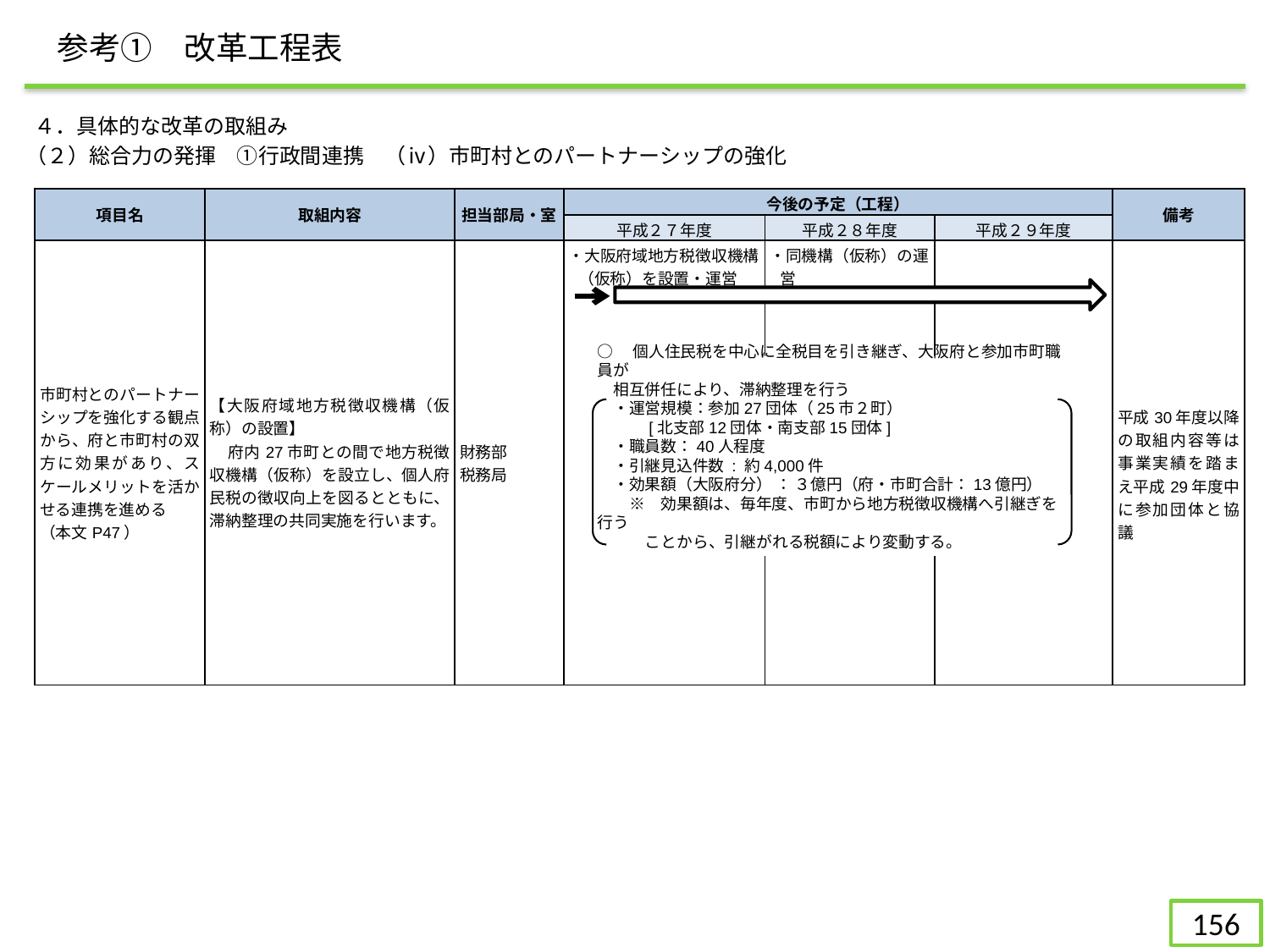

参考①　改革工程表
４．具体的な改革の取組み
（２）総合力の発揮　①行政間連携　（ⅳ）市町村とのパートナーシップの強化
| 項目名 | 取組内容 | 担当部局・室 | 今後の予定（工程） |  |  | 備考 |
| --- | --- | --- | --- | --- | --- | --- |
|  |  |  | 平成２７年度 | 平成２８年度 | 平成２９年度 |  |
| 市町村とのパートナーシップを強化する観点から、府と市町村の双方に効果があり、スケールメリットを活かせる連携を進める （本文P47） | 【大阪府域地方税徴収機構（仮称）の設置】 府内27市町との間で地方税徴収機構（仮称）を設立し、個人府民税の徴収向上を図るとともに、滞納整理の共同実施を行います。 | 財務部 税務局 | ・大阪府域地方税徴収機構（仮称）を設置・運営 | ・同機構（仮称）の運営 |  | 平成30年度以降の取組内容等は事業実績を踏まえ平成29年度中に参加団体と協議 |

○　個人住民税を中心に全税目を引き継ぎ、大阪府と参加市町職員が
　相互併任により、滞納整理を行う
　・運営規模：参加27団体（25市２町）
　　　[北支部12団体・南支部15団体]
　・職員数：40人程度
　・引継見込件数 : 約4,000件
　・効果額（大阪府分） ： ３億円（府・市町合計：13億円）
　　※　効果額は、毎年度、市町から地方税徴収機構へ引継ぎを行う
　　　ことから、引継がれる税額により変動する。

156